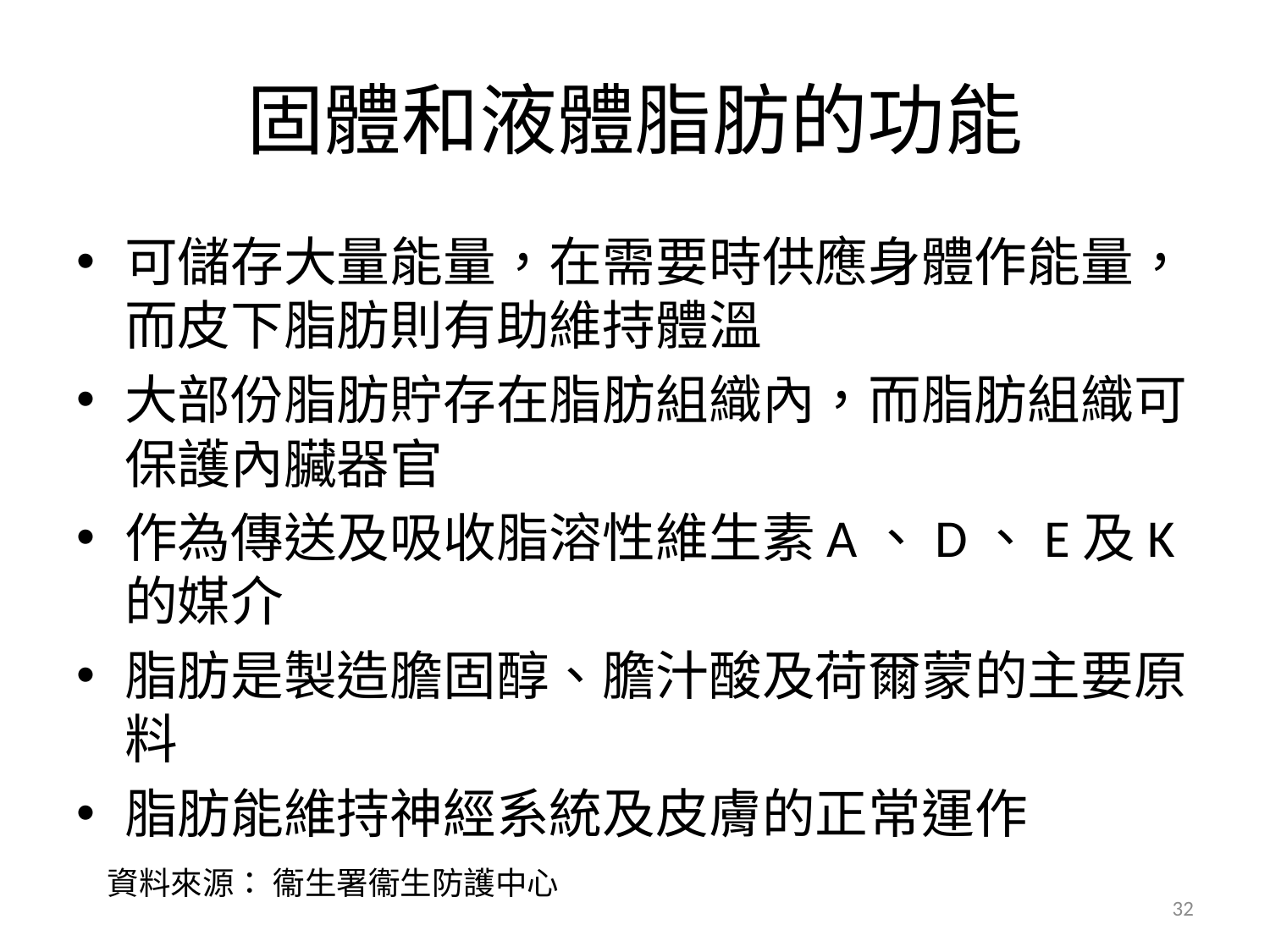

# 固體和液體脂肪的功能
可儲存大量能量，在需要時供應身體作能量，而皮下脂肪則有助維持體溫
大部份脂肪貯存在脂肪組織內，而脂肪組織可保護內臟器官
作為傳送及吸收脂溶性維生素A、D、E及K的媒介
脂肪是製造膽固醇、膽汁酸及荷爾蒙的主要原料
脂肪能維持神經系統及皮膚的正常運作
資料來源： 衞生署衞生防護中心
32